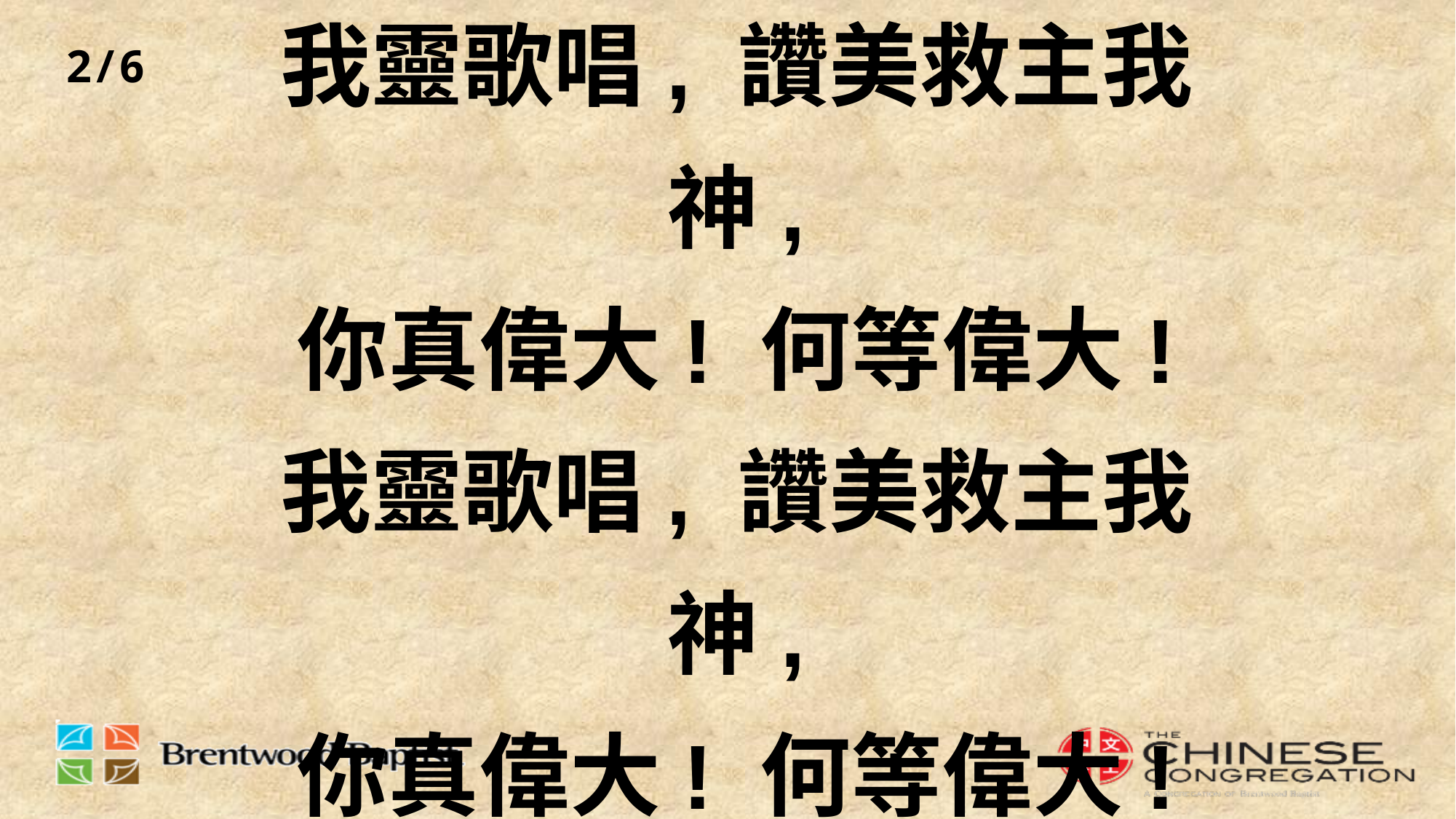

# 我靈歌唱, 讚美救主我神, 你真偉大! 何等偉大! 我靈歌唱, 讚美救主我神, 你真偉大! 何等偉大!
2/6